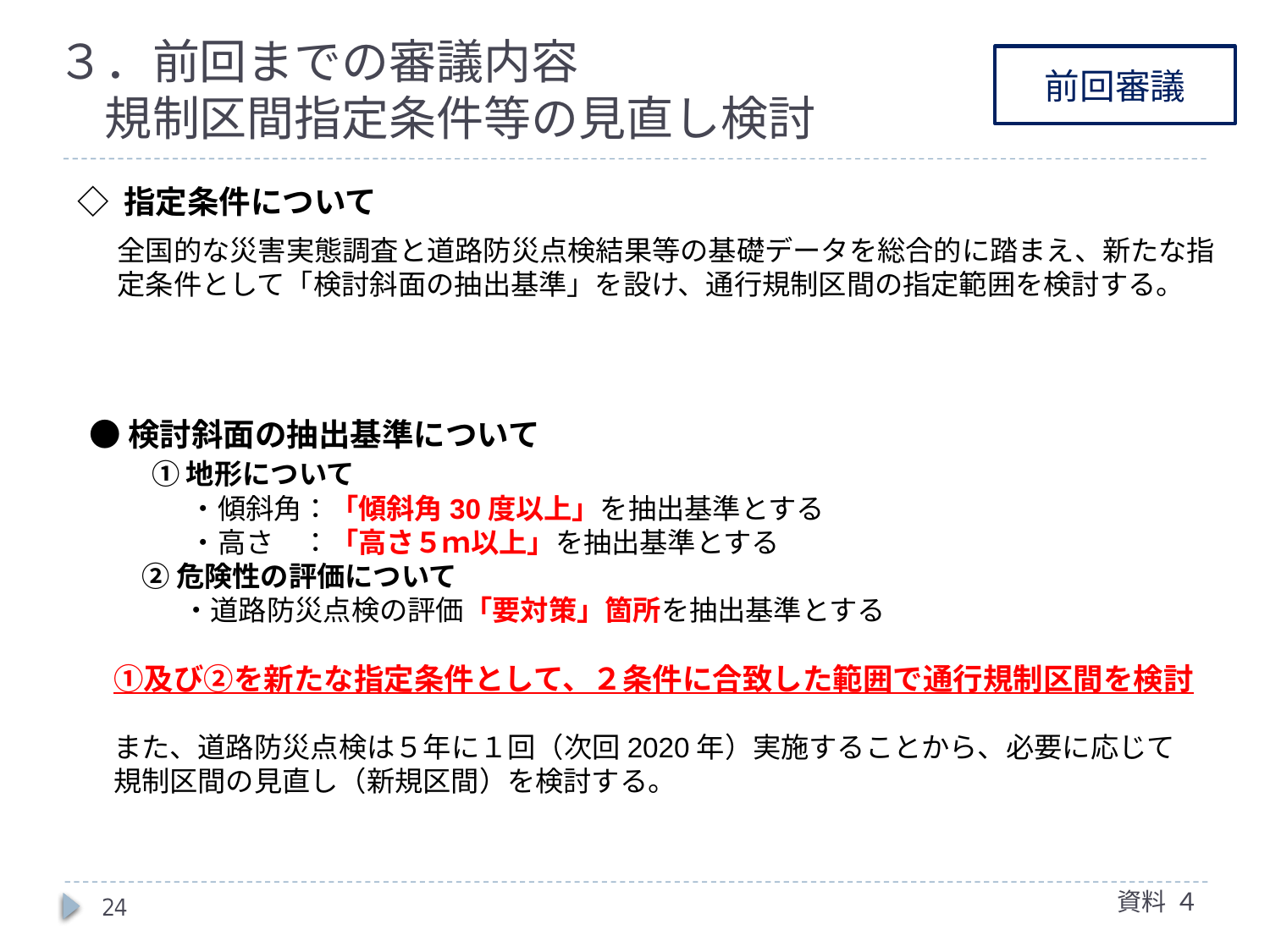

# ３．前回までの審議内容 　規制区間指定条件等の見直し検討
前回審議
◇ 指定条件について
全国的な災害実態調査と道路防災点検結果等の基礎データを総合的に踏まえ、新たな指定条件として「検討斜面の抽出基準」を設け、通行規制区間の指定範囲を検討する。
　● 検討斜面の抽出基準について
　 　　① 地形について
  　　　　・傾斜角：「傾斜角30度以上」を抽出基準とする
  　　　　・高さ　：「高さ５ｍ以上」を抽出基準とする
　　　② 危険性の評価について
　　　  　・道路防災点検の評価「要対策」箇所を抽出基準とする

　　①及び②を新たな指定条件として、２条件に合致した範囲で通行規制区間を検討

　　また、道路防災点検は５年に１回（次回2020年）実施することから、必要に応じて
　　規制区間の見直し（新規区間）を検討する。
資料 ４
24